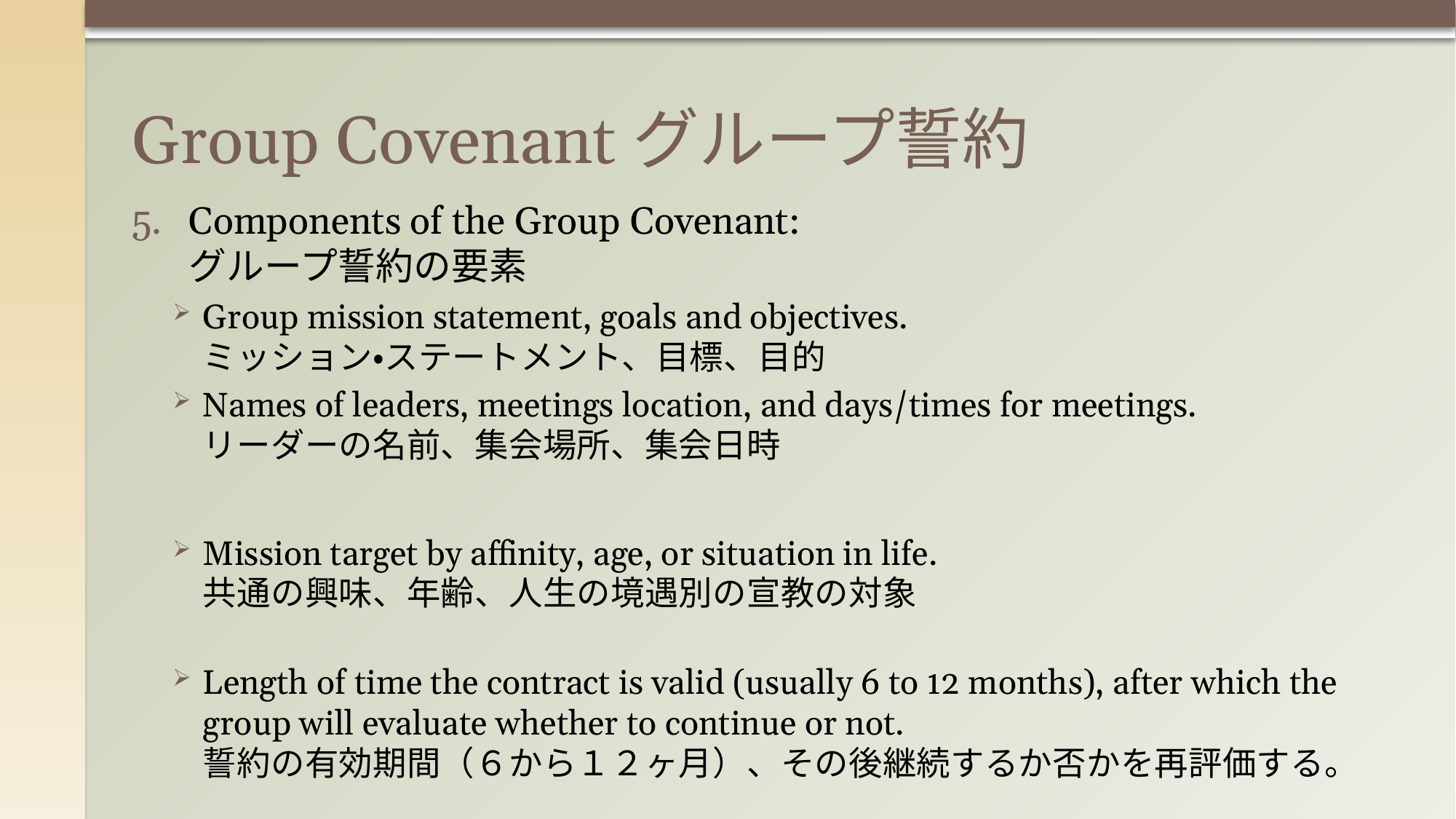

# Group Covenantグループ誓約
Components of the Group Covenant:
グループ誓約の要素
Group mission statement, goals and objectives.
ミッション・ステートメント、目標、目的
Names of leaders, meetings location, and days/times for meetings.
リーダーの名前、集会場所、集会日時

Mission target by affinity, age, or situation in life.
共通の興味、年齢、人生の境遇別の宣教の対象
Length of time the contract is valid (usually 6 to 12 months), after which the group will evaluate whether to continue or not.
誓約の有効期間（６から１２ヶ月）、その後継続するか否かを再評価する。